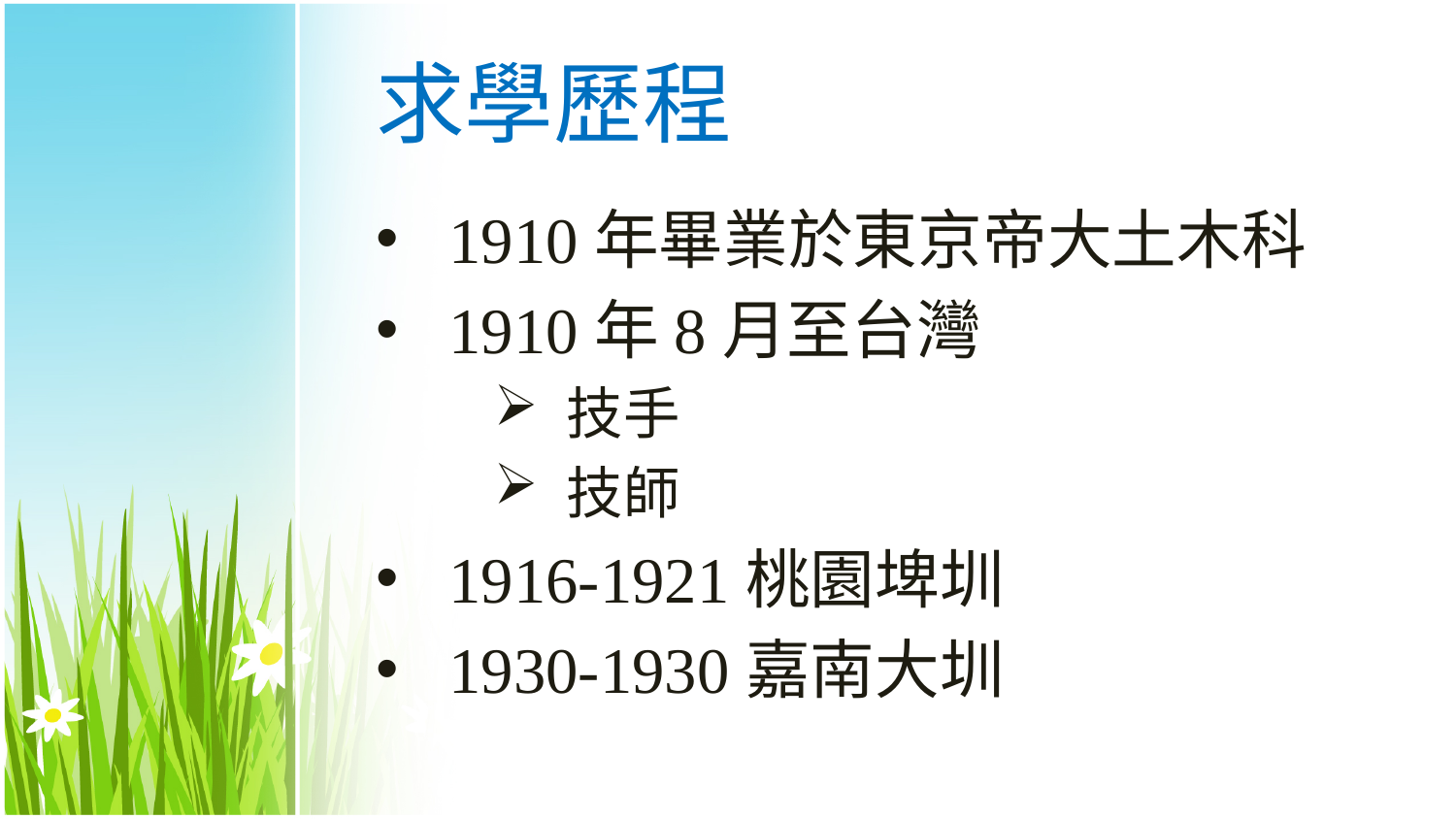

# 求學歷程
1910年畢業於東京帝大土木科
1910年8月至台灣
技手
技師
1916-1921桃園埤圳
1930-1930嘉南大圳